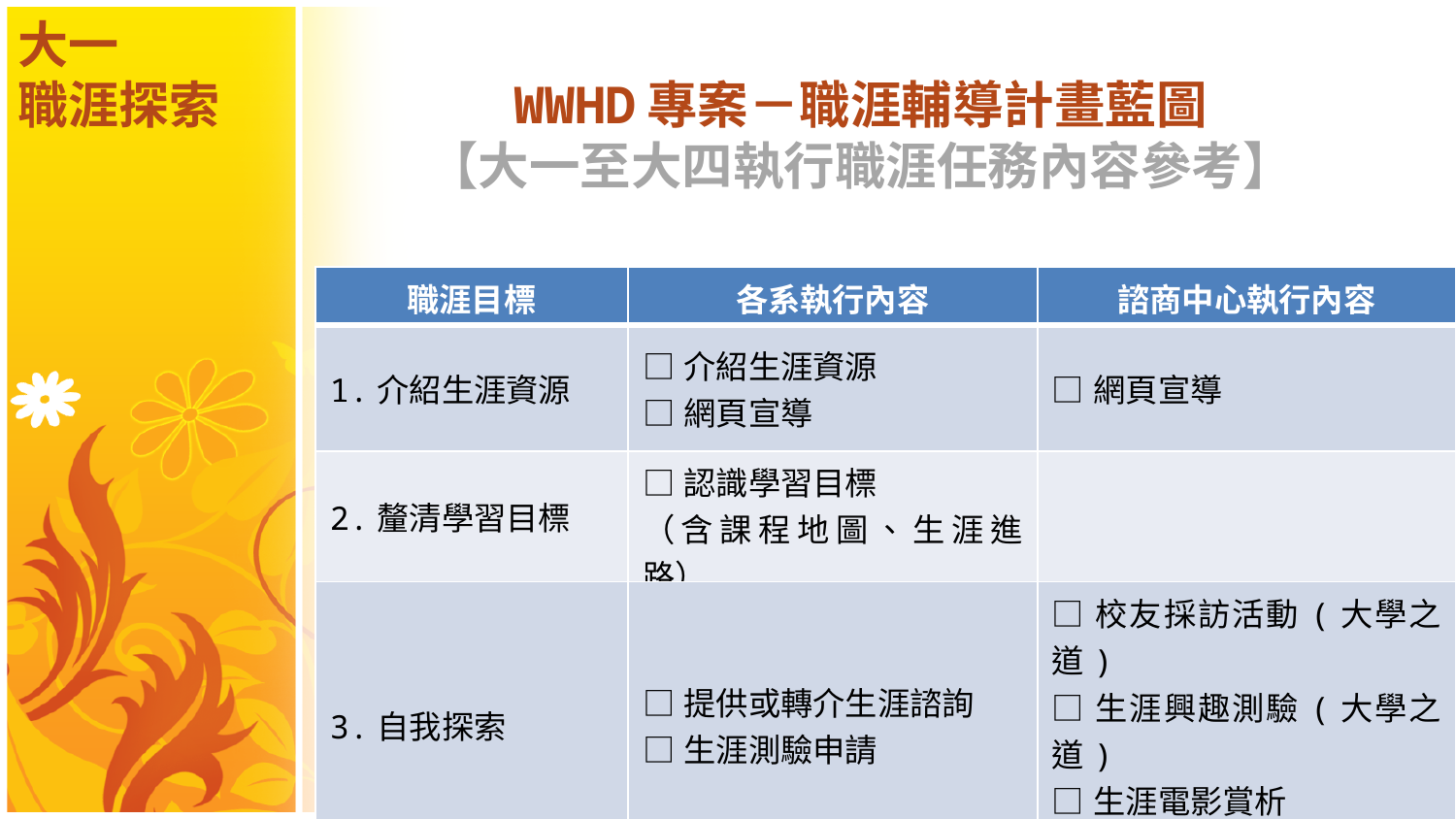

# 大一 職涯探索
WWHD專案－職涯輔導計畫藍圖
【大一至大四執行職涯任務內容參考】
| 職涯目標 | 各系執行內容 | 諮商中心執行內容 |
| --- | --- | --- |
| 1.介紹生涯資源 | □介紹生涯資源 □網頁宣導 | □網頁宣導 |
| 2.釐清學習目標 | □認識學習目標 （含課程地圖、生涯進路） |  |
| 3.自我探索 | □提供或轉介生涯諮詢 □生涯測驗申請 | □校友採訪活動(大學之道) □生涯興趣測驗(大學之道) □生涯電影賞析 □生涯探索小團體 □生涯諮詢 |
*課務組預計於大一下執行UCAN職業興趣探索。